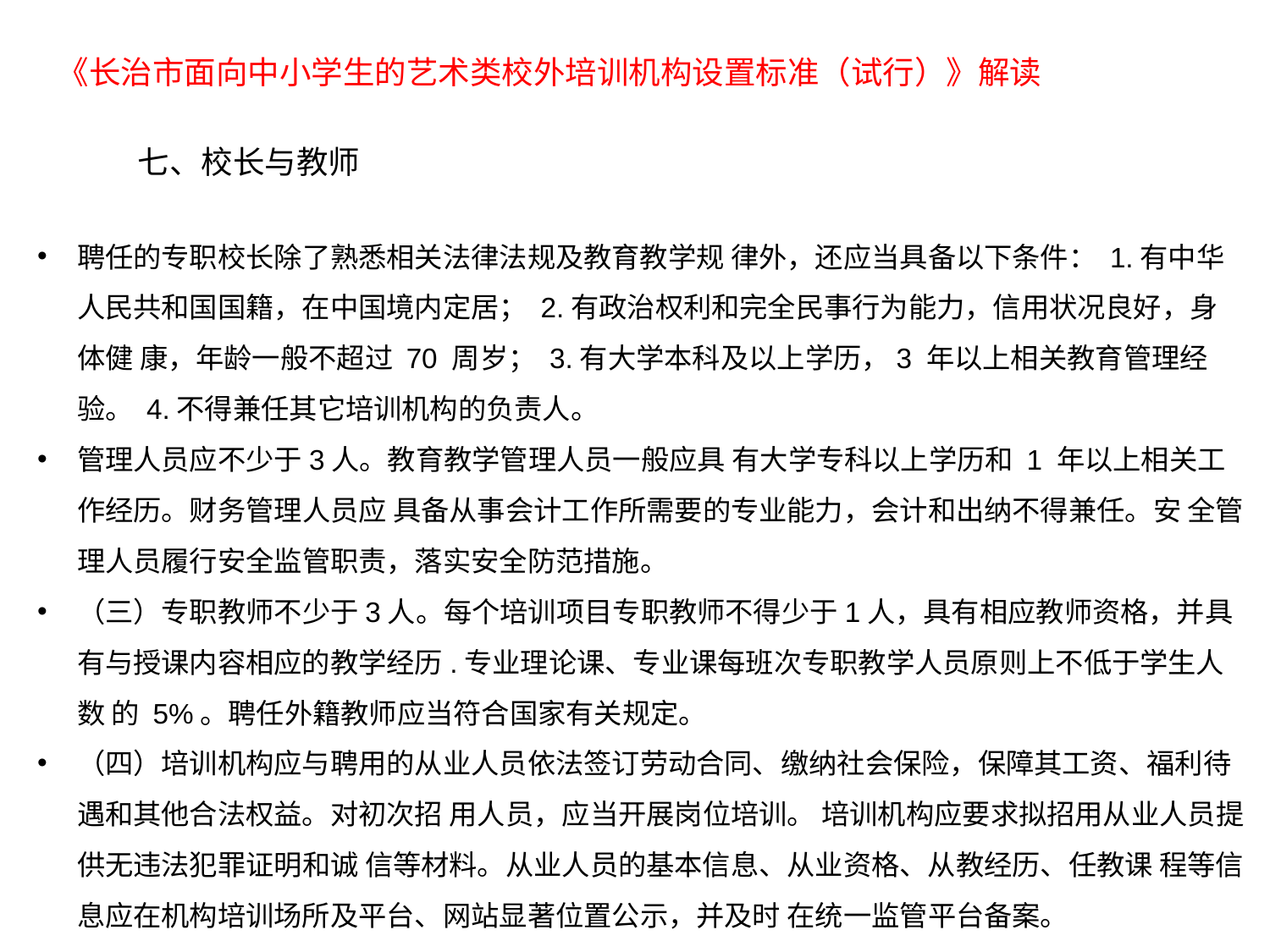

《长治市面向中小学生的艺术类校外培训机构设置标准（试行）》解读
七、校长与教师
聘任的专职校长除了熟悉相关法律法规及教育教学规 律外，还应当具备以下条件： 1.有中华人民共和国国籍，在中国境内定居； 2.有政治权利和完全民事行为能力，信用状况良好，身体健 康，年龄一般不超过 70 周岁； 3.有大学本科及以上学历，3 年以上相关教育管理经验。 4.不得兼任其它培训机构的负责人。
管理人员应不少于3人。教育教学管理人员一般应具 有大学专科以上学历和 1 年以上相关工作经历。财务管理人员应 具备从事会计工作所需要的专业能力，会计和出纳不得兼任。安 全管理人员履行安全监管职责，落实安全防范措施。
（三）专职教师不少于3人。每个培训项目专职教师不得少于1人，具有相应教师资格，并具有与授课内容相应的教学经历.专业理论课、专业课每班次专职教学人员原则上不低于学生人数 的 5%。聘任外籍教师应当符合国家有关规定。
（四）培训机构应与聘用的从业人员依法签订劳动合同、缴纳社会保险，保障其工资、福利待遇和其他合法权益。对初次招 用人员，应当开展岗位培训。 培训机构应要求拟招用从业人员提供无违法犯罪证明和诚 信等材料。从业人员的基本信息、从业资格、从教经历、任教课 程等信息应在机构培训场所及平台、网站显著位置公示，并及时 在统一监管平台备案。